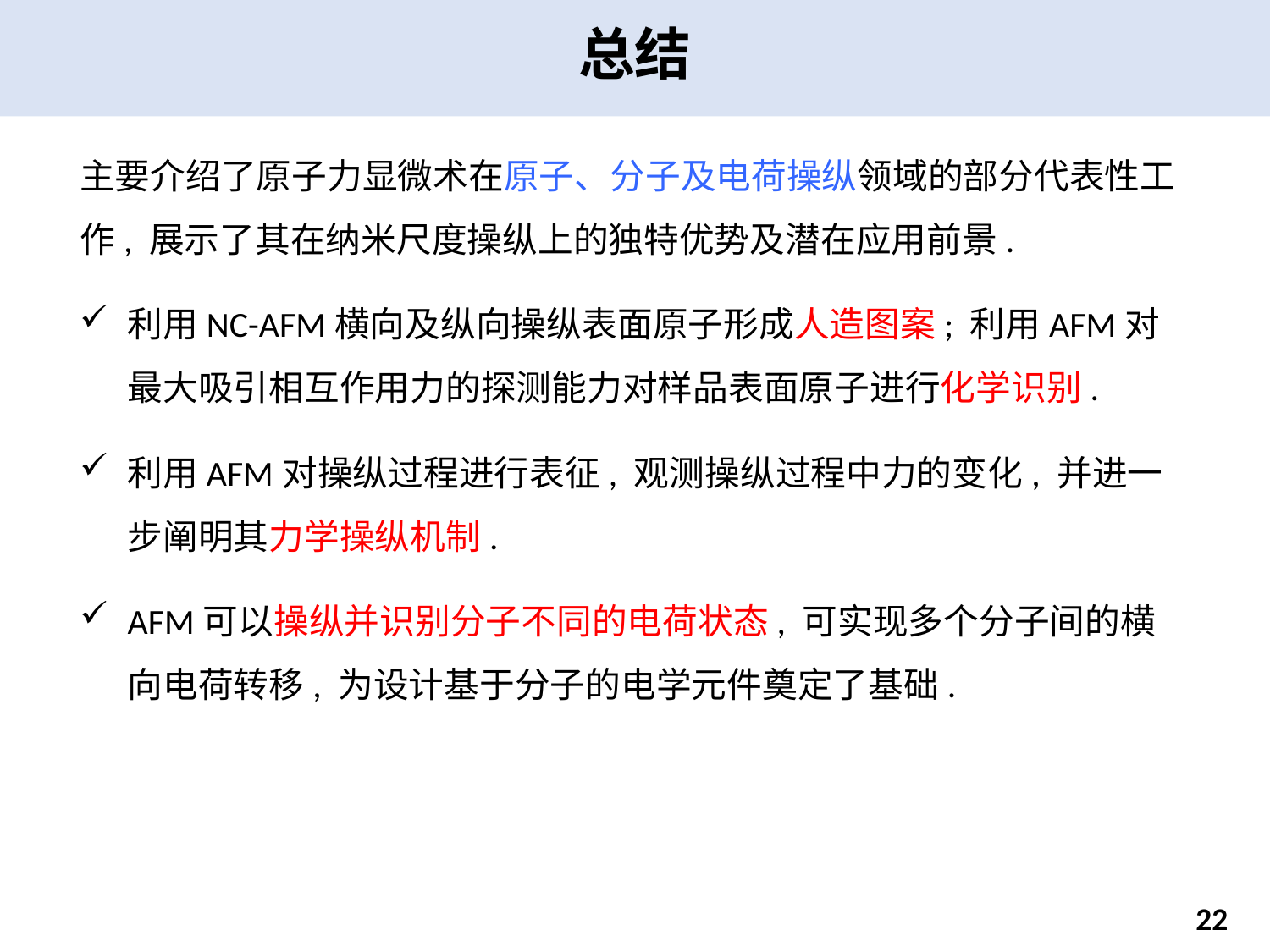

总结
主要介绍了原子力显微术在原子、分子及电荷操纵领域的部分代表性工作, 展示了其在纳米尺度操纵上的独特优势及潜在应用前景.
利用NC-AFM横向及纵向操纵表面原子形成人造图案; 利用AFM对最大吸引相互作用力的探测能力对样品表面原子进行化学识别.
利用AFM对操纵过程进行表征, 观测操纵过程中力的变化, 并进一步阐明其力学操纵机制.
AFM可以操纵并识别分子不同的电荷状态, 可实现多个分子间的横向电荷转移, 为设计基于分子的电学元件奠定了基础.